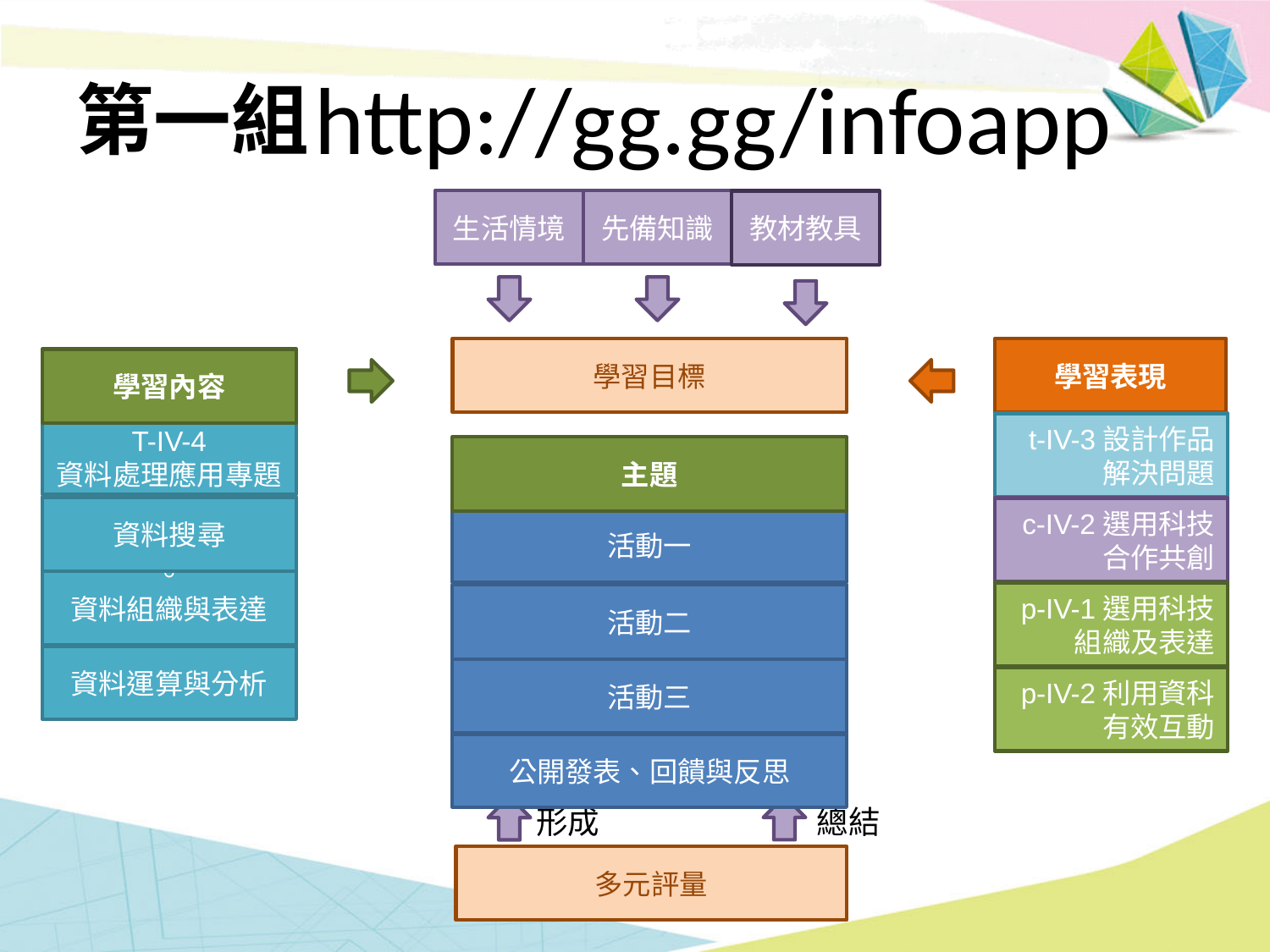

# 第一組
http://gg.gg/infoapp
生活情境
先備知識
教材教具

學習目標
學習表現
學習內容

t-IV-3設計作品
解決問題
T-IV-4
資料處理應用專題
主題
資料搜尋
c-IV-2選用科技
合作共創
活動一
。
資料組織與表達

p-IV-1選用科技
組織及表達
活動二
資料運算與分析
活動三
p-IV-2利用資科
有效互動
公開發表、回饋與反思
形成
總結

多元評量